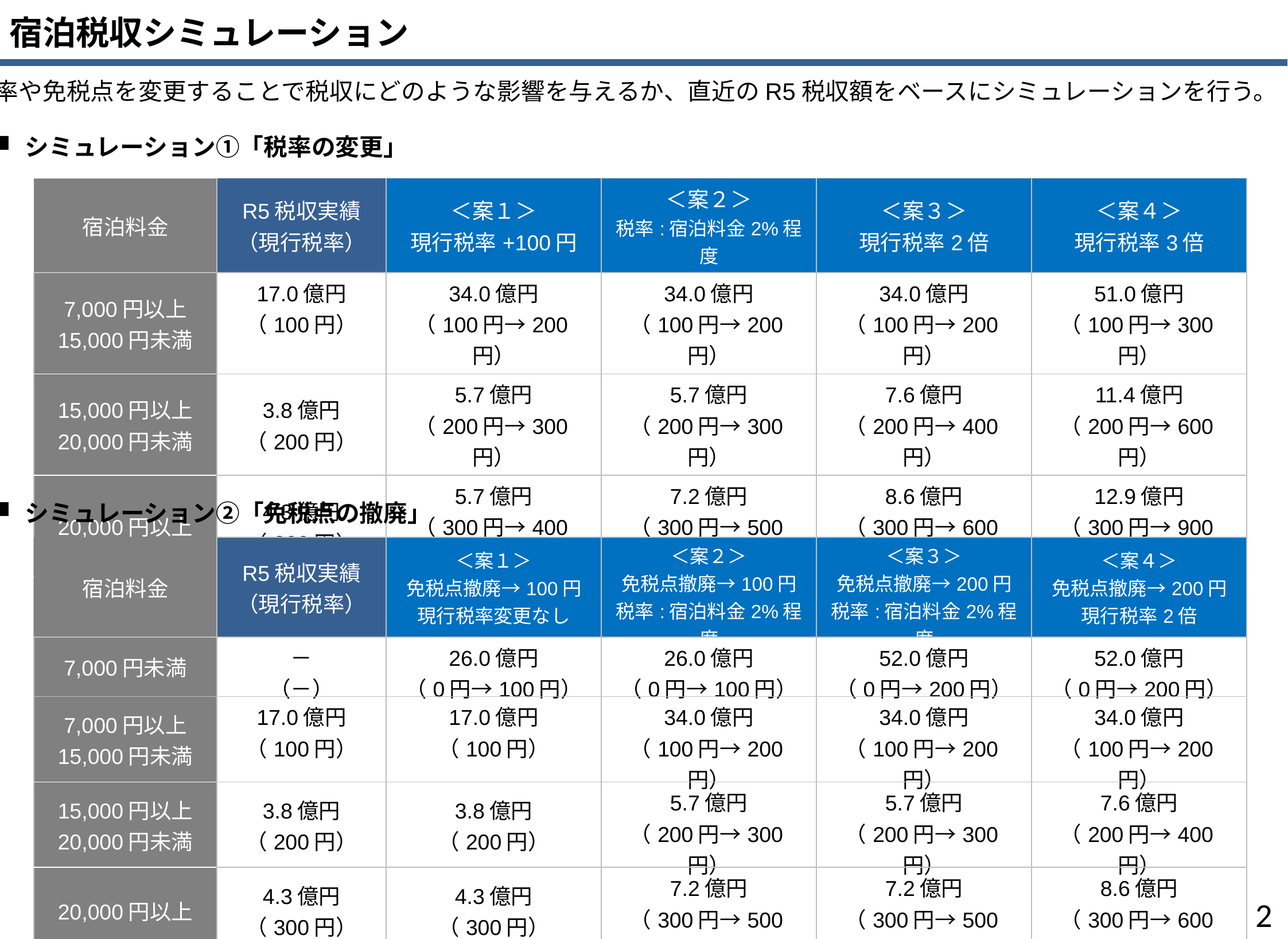

宿泊税収シミュレーション

税率や免税点を変更することで税収にどのような影響を与えるか、直近のR5税収額をベースにシミュレーションを行う。
シミュレーション①「税率の変更」
| 宿泊料金 | R5税収実績 （現行税率） | ＜案１＞ 現行税率+100円 | ＜案２＞ 税率:宿泊料金2%程度 | ＜案３＞ 現行税率2倍 | ＜案４＞ 現行税率3倍 |
| --- | --- | --- | --- | --- | --- |
| 7,000円以上 15,000円未満 | 17.0億円 （100円） | 34.0億円 （100円→200円） | 34.0億円 （100円→200円） | 34.0億円 （100円→200円） | 51.0億円 （100円→300円） |
| 15,000円以上 20,000円未満 | 3.8億円 （200円） | 5.7億円 （200円→300円） | 5.7億円 （200円→300円） | 7.6億円 （200円→400円） | 11.4億円 （200円→600円） |
| 20,000円以上 | 4.3億円 （300円） | 5.7億円 （300円→400円） | 7.2億円 （300円→500円） | 8.6億円 （300円→600円） | 12.9億円 （300円→900円） |
| 計 | 25.1億円 | 45.4億円 | 46.9億円 | 50.2億円 | 75.3億円 |
シミュレーション②「免税点の撤廃」
| 宿泊料金 | R5税収実績 （現行税率） | ＜案１＞ 免税点撤廃→100円 現行税率変更なし | ＜案２＞ 免税点撤廃→100円 税率:宿泊料金2%程度 | ＜案３＞ 免税点撤廃→200円 税率:宿泊料金2%程度 | ＜案４＞ 免税点撤廃→200円 現行税率2倍 |
| --- | --- | --- | --- | --- | --- |
| 7,000円未満 | － （－） | 26.0億円 （0円→100円） | 26.0億円 （0円→100円） | 52.0億円 （0円→200円） | 52.0億円 （0円→200円） |
| 7,000円以上 15,000円未満 | 17.0億円 （100円） | 17.0億円 （100円） | 34.0億円 （100円→200円） | 34.0億円 （100円→200円） | 34.0億円 （100円→200円） |
| 15,000円以上 20,000円未満 | 3.8億円 （200円） | 3.8億円 （200円） | 5.7億円 （200円→300円） | 5.7億円 （200円→300円） | 7.6億円 （200円→400円） |
| 20,000円以上 | 4.3億円 （300円） | 4.3億円 （300円） | 7.2億円 （300円→500円） | 7.2億円 （300円→500円） | 8.6億円 （300円→600円） |
| 計 | 25.1億円 | 51.1億円 | 72.9億円 | 98.9億円 | 102.2億円 |
2